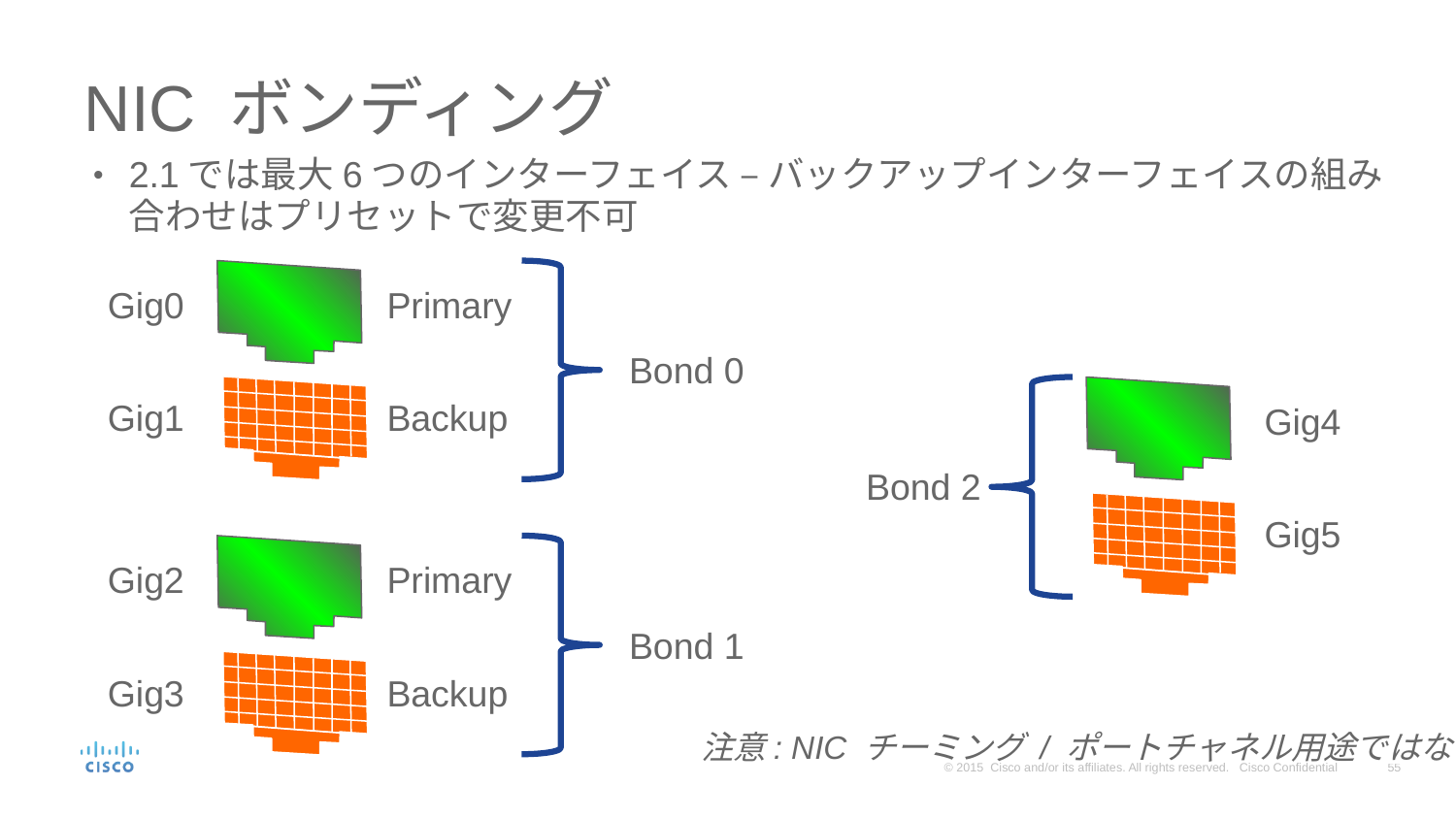

# NIC ボンディング
2.1では最大6つのインターフェイス – バックアップインターフェイスの組み合わせはプリセットで変更不可

Gig0
Primary
Bond 0

Gig1
Backup
Gig4
Bond 2

Gig5

Gig2
Primary
Bond 1

Gig3
Backup
注意: NIC チーミング / ポートチャネル用途ではない